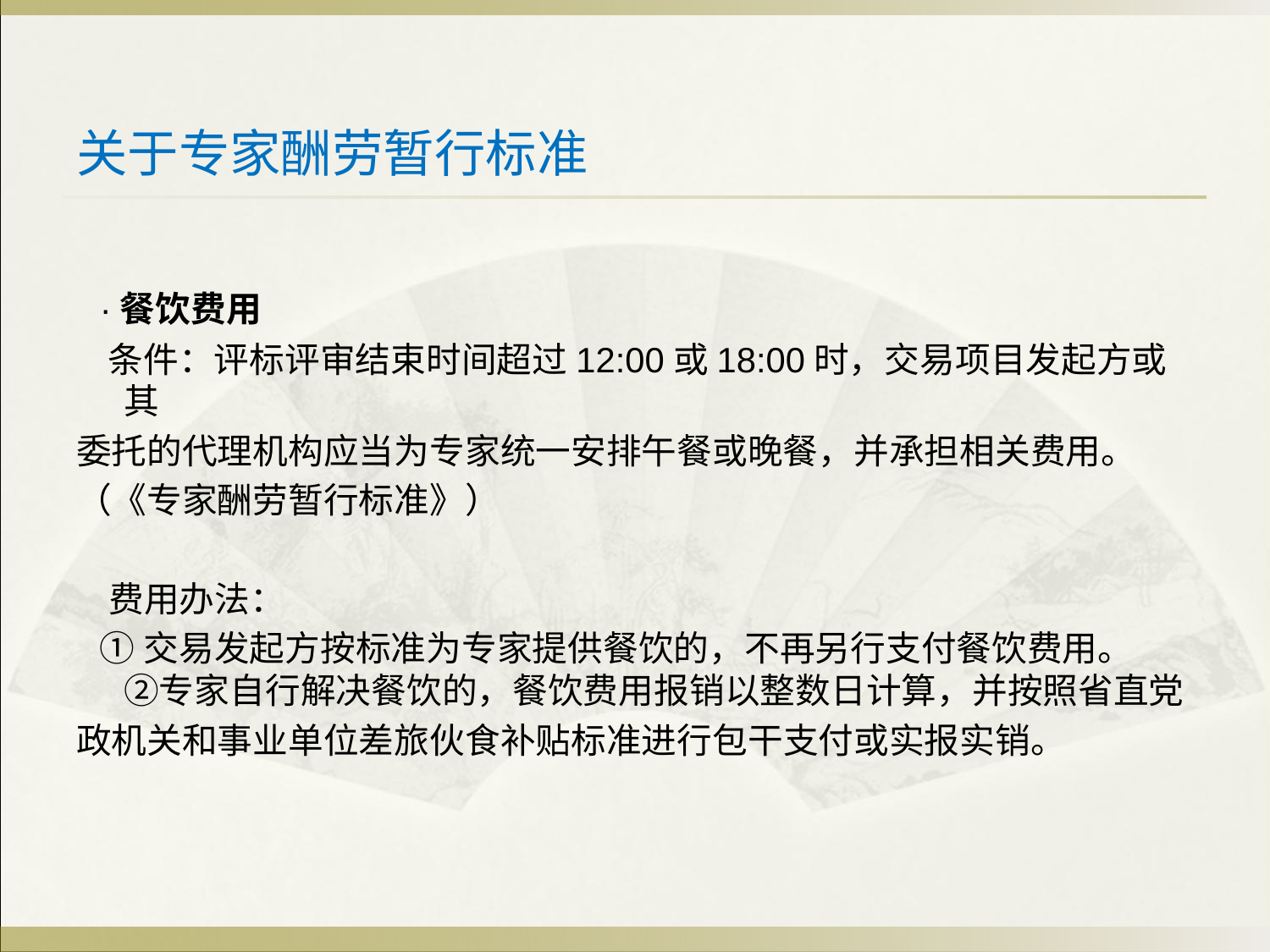

# 关于专家酬劳暂行标准

  ·餐饮费用
   条件：评标评审结束时间超过12:00或18:00时，交易项目发起方或其
委托的代理机构应当为专家统一安排午餐或晚餐，并承担相关费用。
（《专家酬劳暂行标准》）

   费用办法：
   ①交易发起方按标准为专家提供餐饮的，不再另行支付餐饮费用。       ②专家自行解决餐饮的，餐饮费用报销以整数日计算，并按照省直党
政机关和事业单位差旅伙食补贴标准进行包干支付或实报实销。